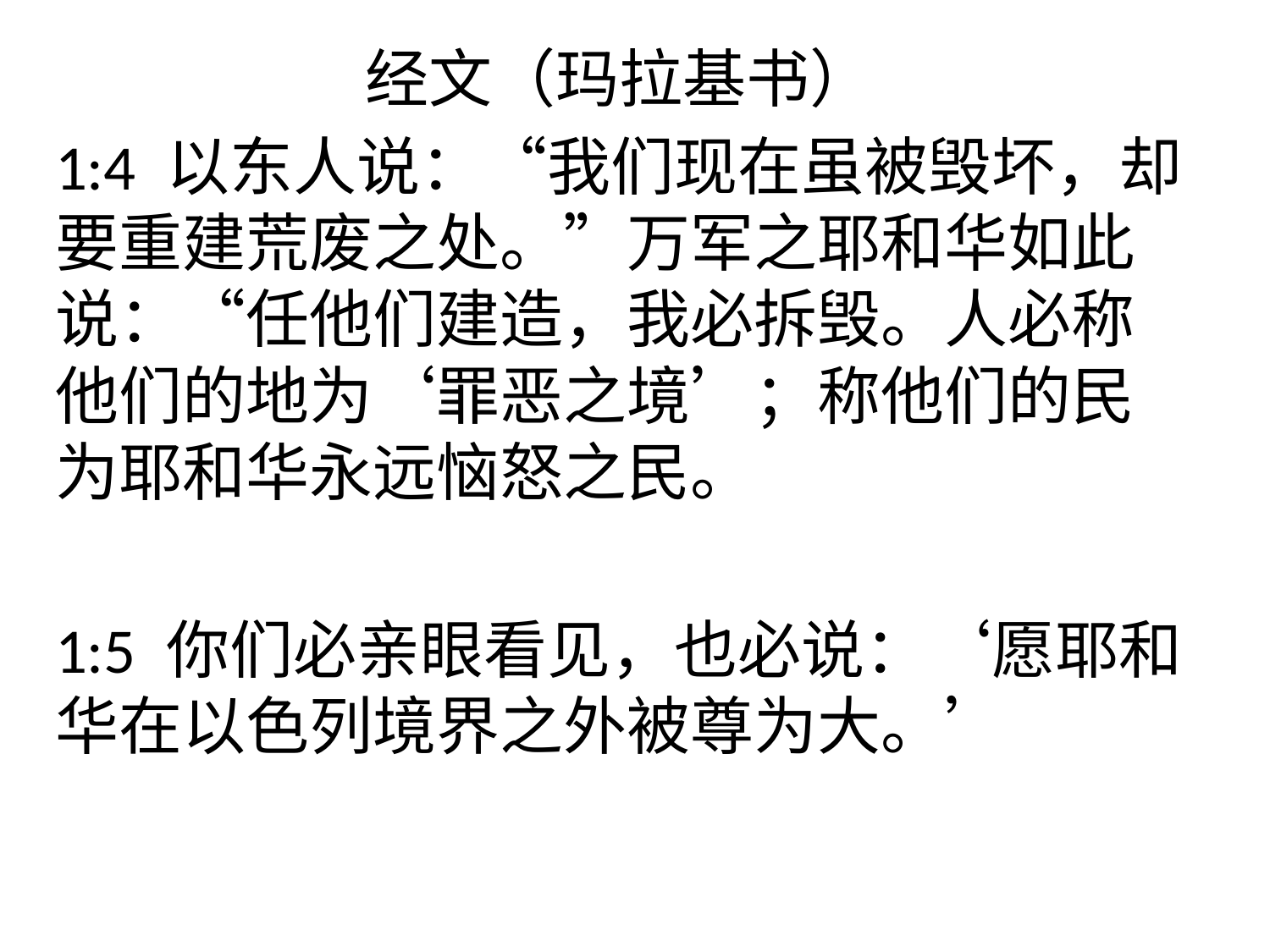

经文（玛拉基书）
1:4 以东人说：“我们现在虽被毁坏，却要重建荒废之处。”万军之耶和华如此说：“任他们建造，我必拆毁。人必称他们的地为‘罪恶之境’；称他们的民为耶和华永远恼怒之民。

1:5 你们必亲眼看见，也必说：‘愿耶和华在以色列境界之外被尊为大。’